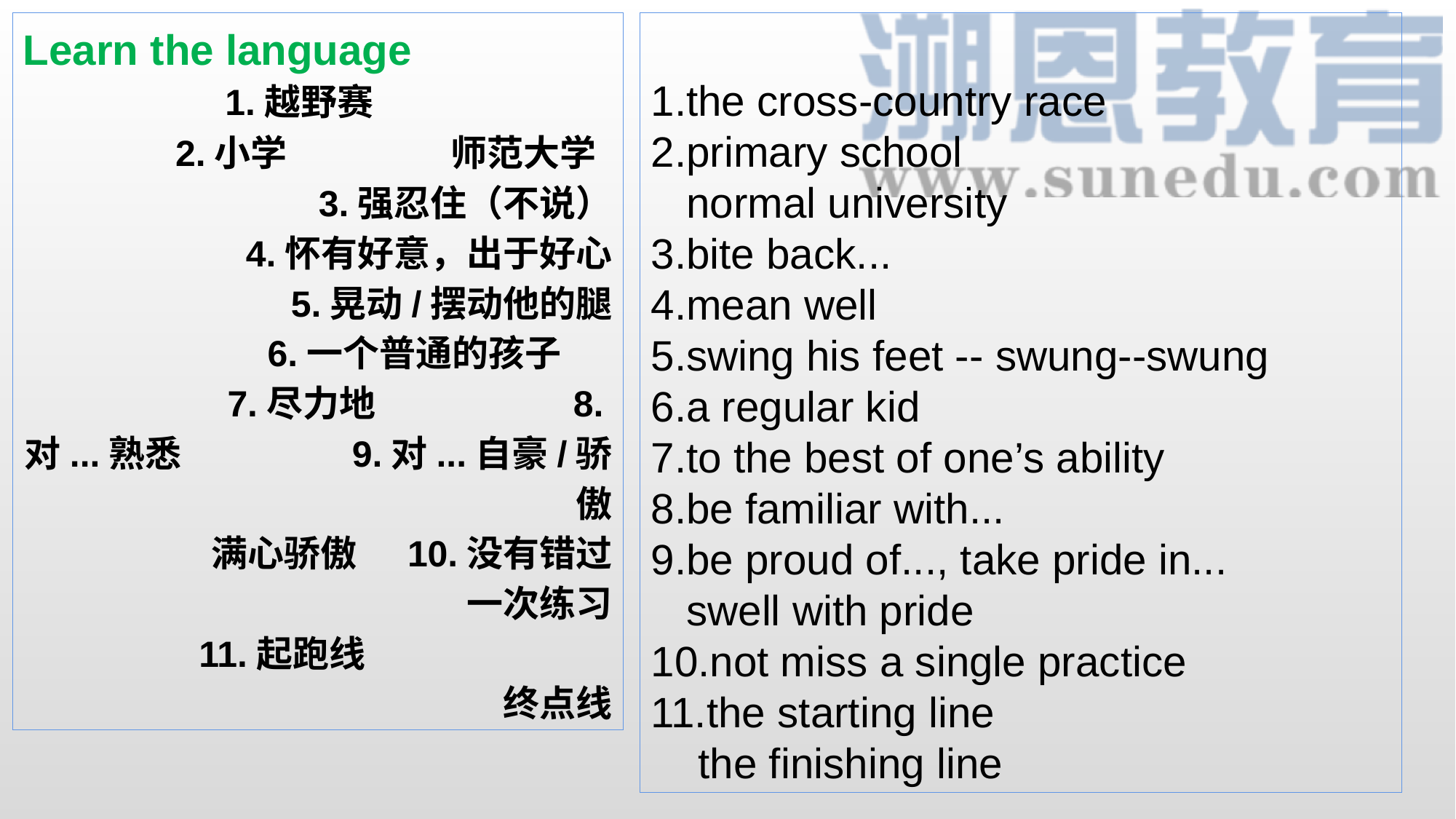

Learn the language
                 1.越野赛 		          2.小学	            师范大学
3.强忍住（不说）
      4.怀有好意，出于好心
         5.晃动/摆动他的腿
         6.一个普通的孩子
                 7.尽力地		         8.对...熟悉		9.对...自豪/骄傲
                  满心骄傲	  10.没有错过一次练习
                 11.起跑线		          终点线

1.the cross-country race
2.primary school
   normal university
3.bite back...
4.mean well
5.swing his feet -- swung--swung
6.a regular kid
7.to the best of one’s ability
8.be familiar with...
9.be proud of..., take pride in...
   swell with pride
10.not miss a single practice
11.the starting line
    the finishing line